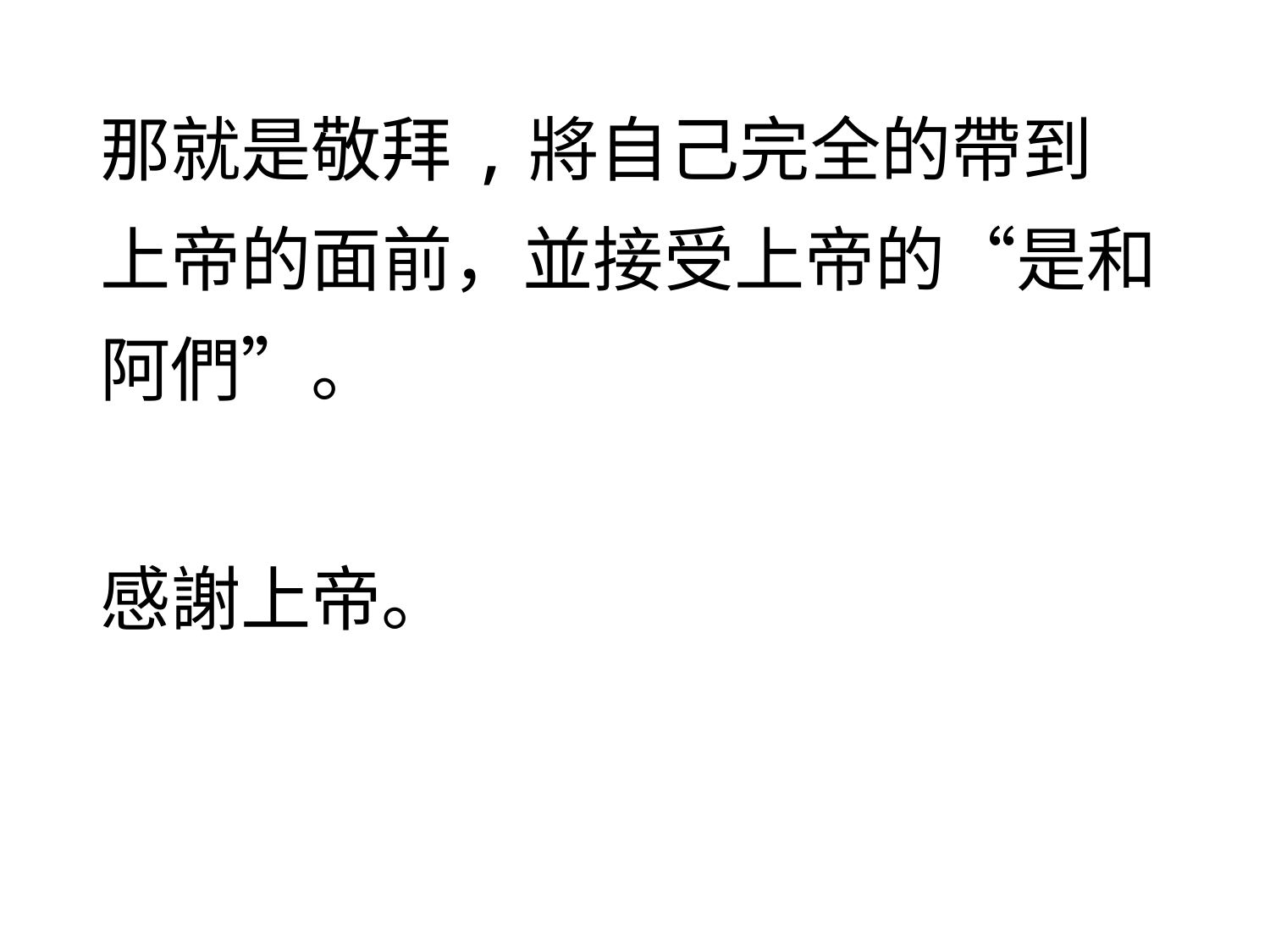

那就是敬拜,將自己完全的帶到
上帝的面前，並接受上帝的“是和
阿們”。

感謝上帝。